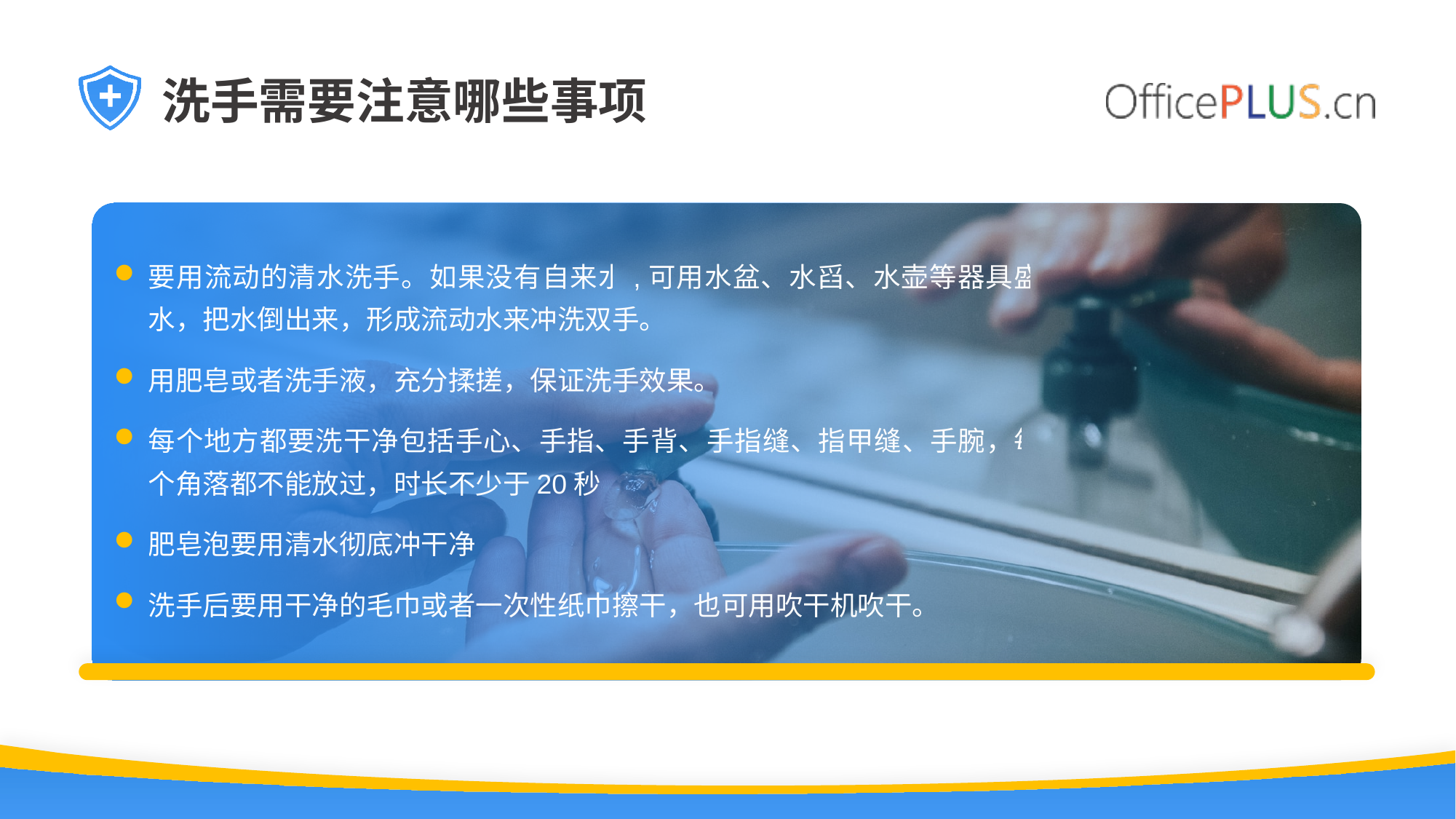

洗手需要注意哪些事项

要用流动的清水洗手。如果没有自来水,可用水盆、水舀、水壶等器具盛水，把水倒出来，形成流动水来冲洗双手。
用肥皂或者洗手液，充分揉搓，保证洗手效果。
每个地方都要洗干净包括手心、手指、手背、手指缝、指甲缝、手腕，每个角落都不能放过，时长不少于20秒
肥皂泡要用清水彻底冲干净
洗手后要用干净的毛巾或者一次性纸巾擦干，也可用吹干机吹干。